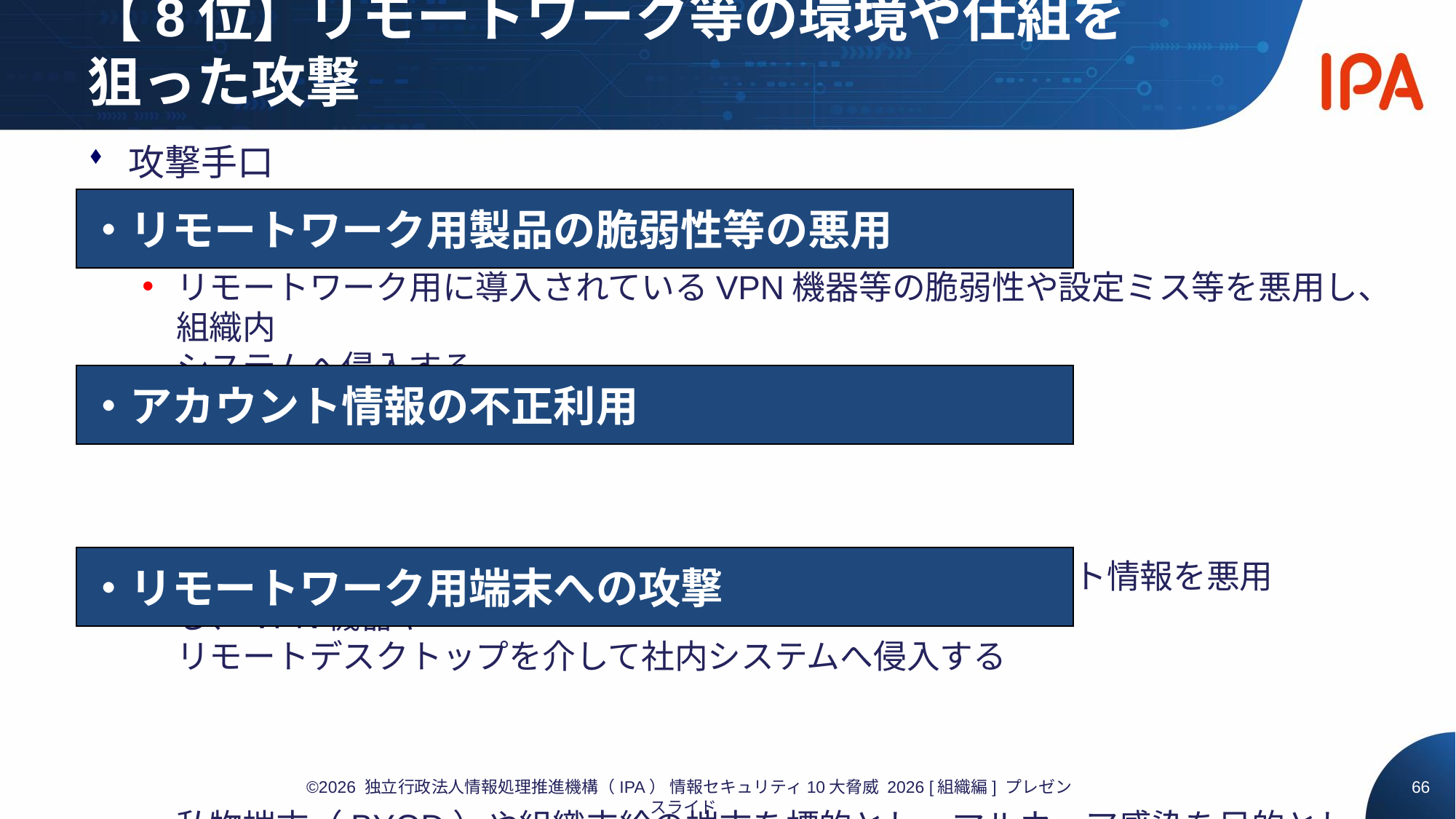

# 【8位】リモートワーク等の環境や仕組を狙った攻撃
攻撃手口

リモートワーク用に導入されているVPN機器等の脆弱性や設定ミス等を悪用し、組織内
システムへ侵入する

ブルートフォース攻撃（総当たり攻撃）や窃取したアカウント情報を悪用し、VPN機器や
リモートデスクトップを介して社内システムへ侵入する

私物端末（BYOD）や組織支給の端末を標的とし、マルウェア感染を目的としたメール等を送りつけ、端末をマルウェア感染させ、端末内の業務情報や認証情報等を窃取する
窃取した情報を悪用し、VPN経由等で社内システムへ侵入する

・リモートワーク用製品の脆弱性等の悪用
・アカウント情報の不正利用
・リモートワーク用端末への攻撃
66
©2026 独立行政法人情報処理推進機構（IPA） 情報セキュリティ10大脅威 2026 [組織編] プレゼンスライド